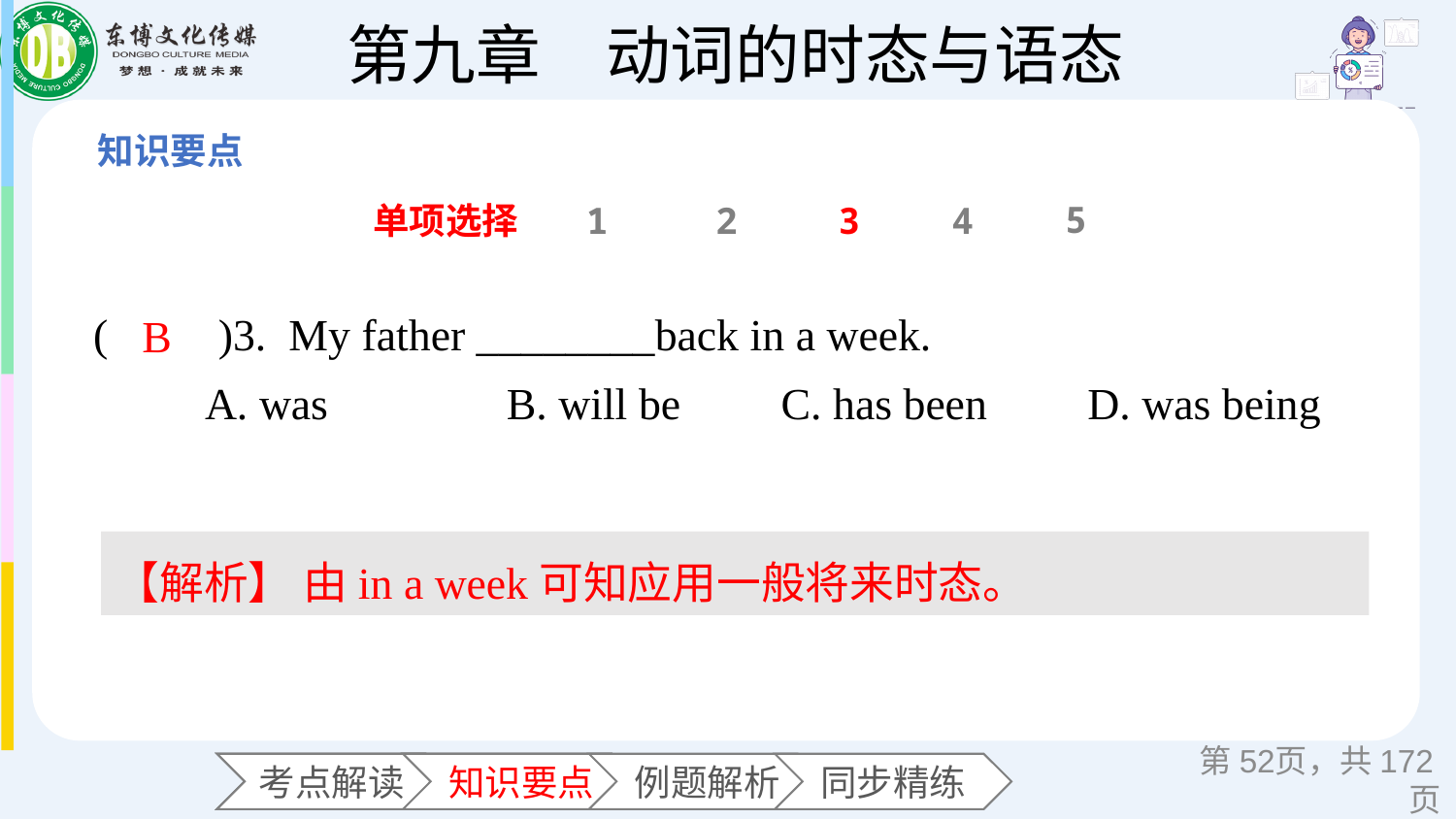

5
单项选择
1
2
3
4
(　　)3.  My father ________back in a week.
          A. was                B. will be         C. has been         D. was being
B
【解析】 由in a week可知应用一般将来时态。
第52页，共172页